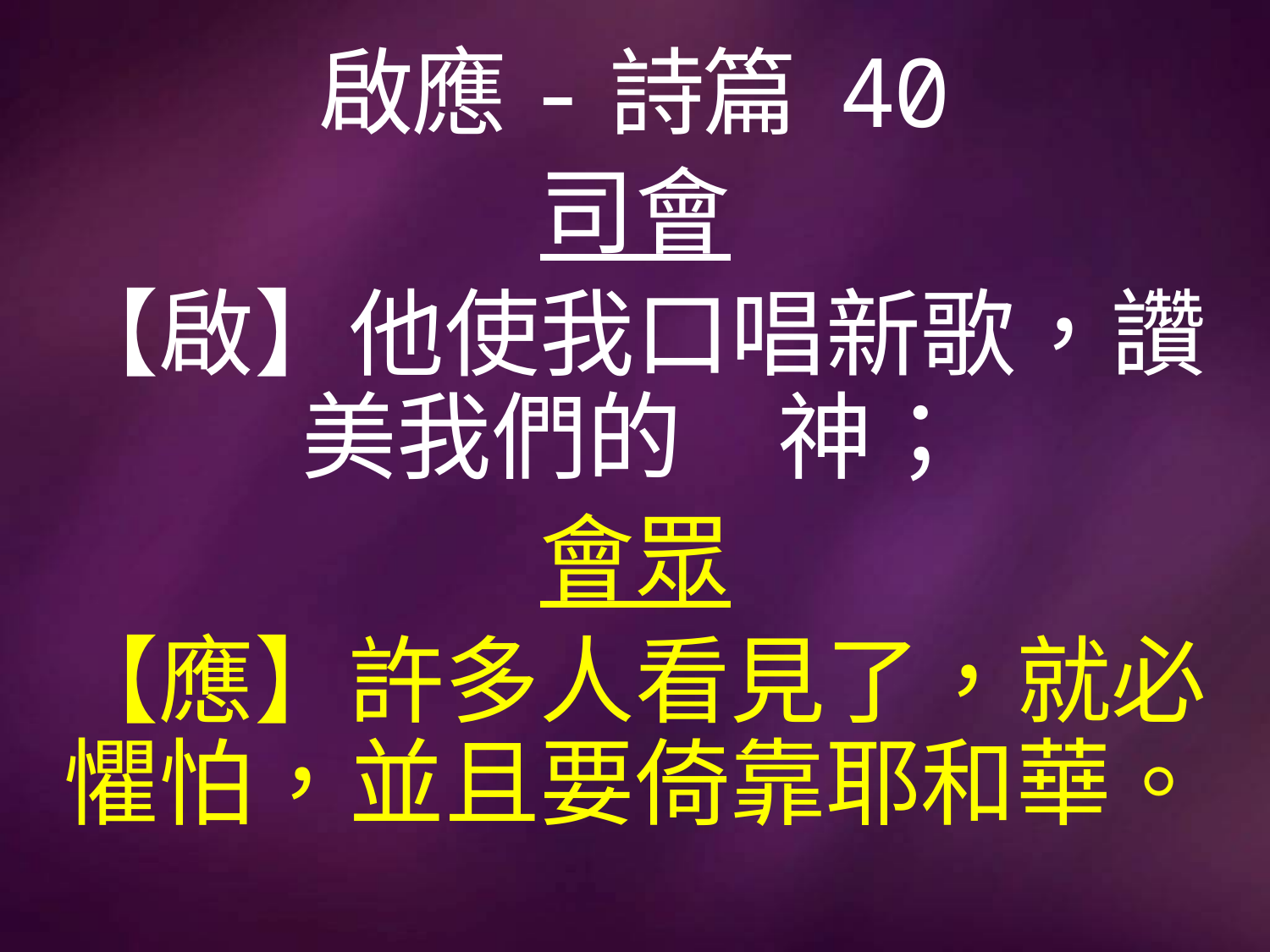

# 啟應-詩篇 40
司會
【啟】他使我口唱新歌，讚美我們的　神；
會眾
【應】許多人看見了，就必懼怕，並且要倚靠耶和華。